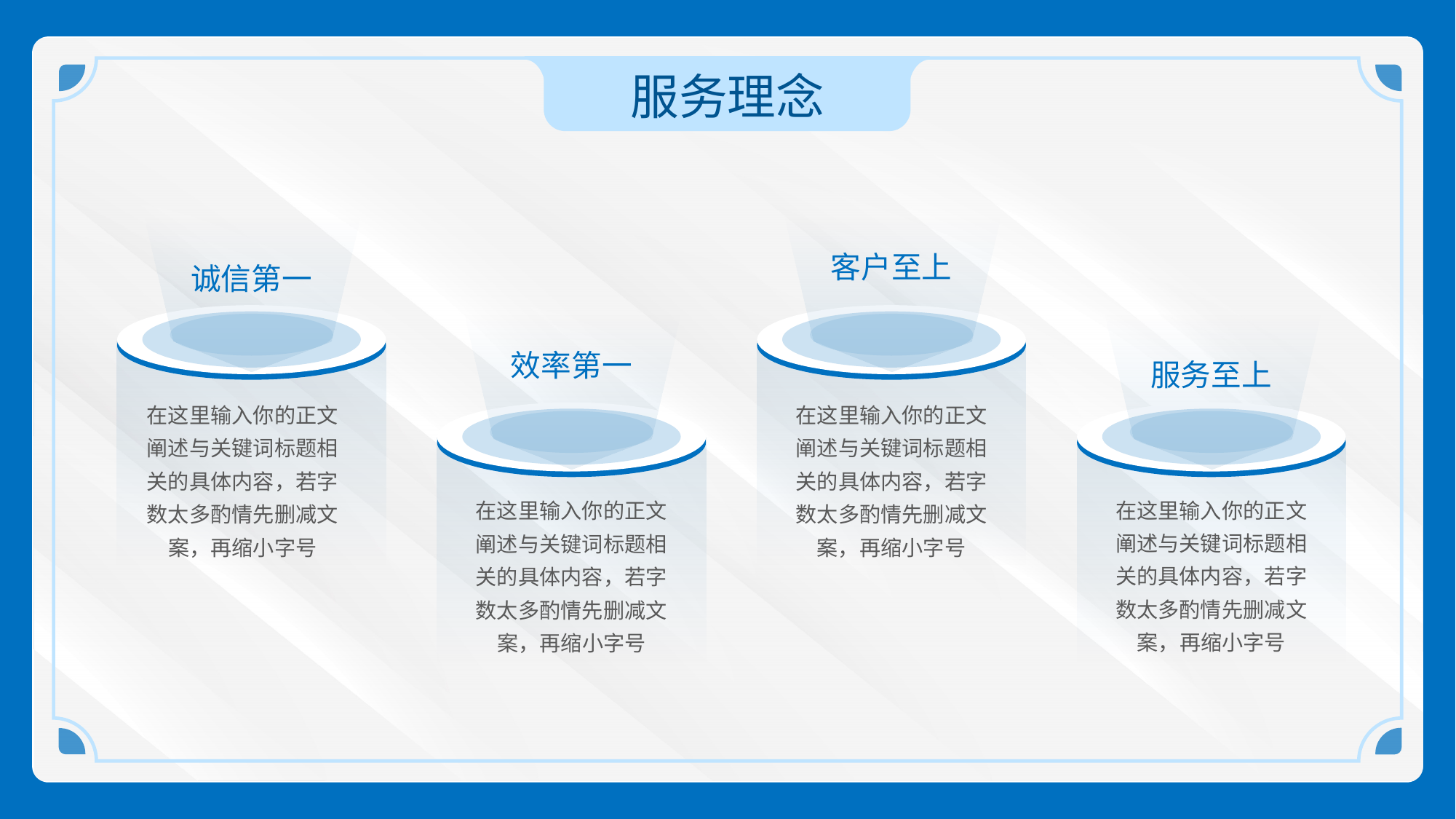

服务理念

客户至上
诚信第一

效率第一
服务至上
在这里输入你的正文阐述与关键词标题相关的具体内容，若字数太多酌情先删减文案，再缩小字号
在这里输入你的正文阐述与关键词标题相关的具体内容，若字数太多酌情先删减文案，再缩小字号
在这里输入你的正文阐述与关键词标题相关的具体内容，若字数太多酌情先删减文案，再缩小字号
在这里输入你的正文阐述与关键词标题相关的具体内容，若字数太多酌情先删减文案，再缩小字号